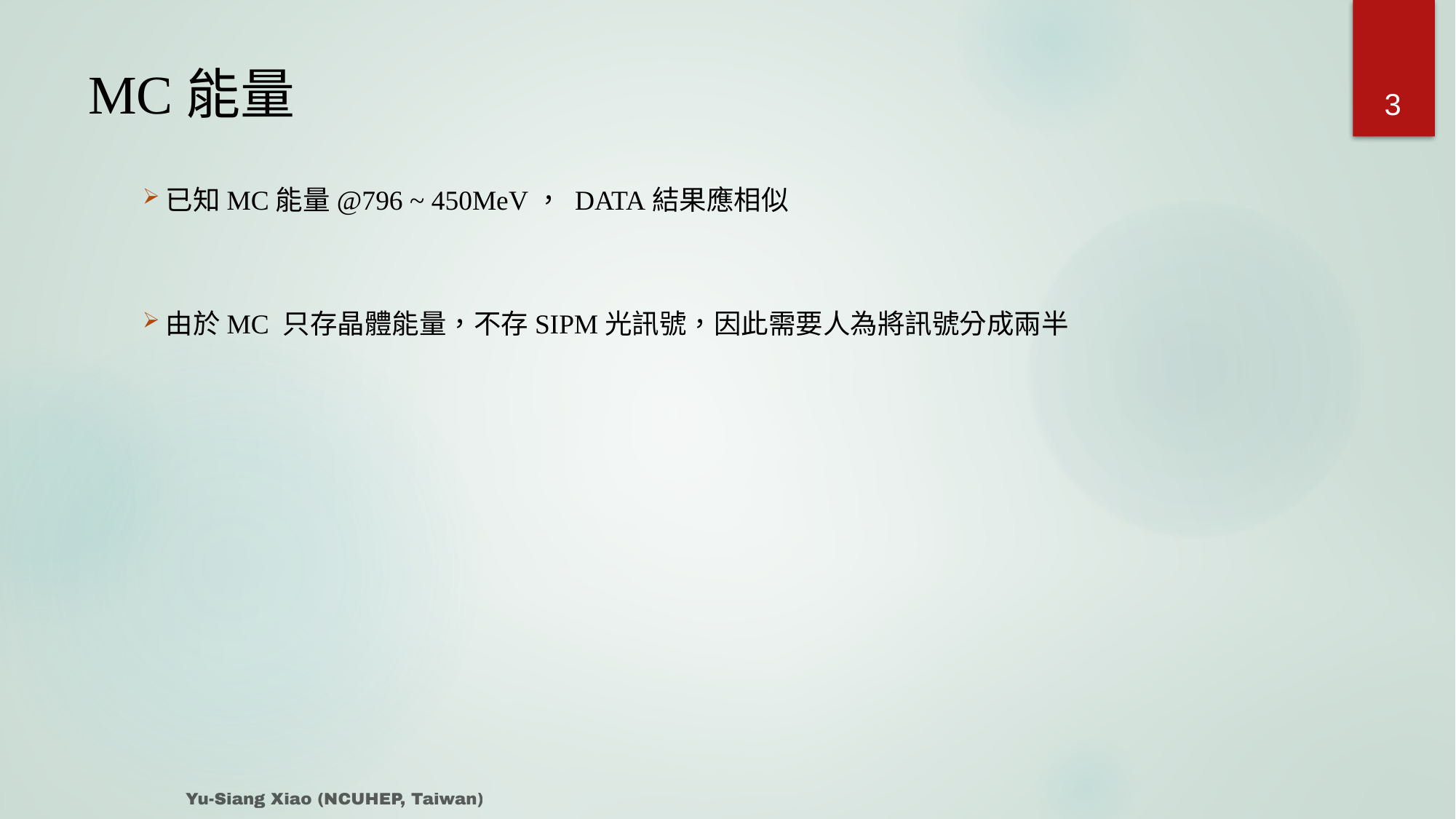

3
# MC能量
已知MC能量@796 ~ 450MeV， DATA結果應相似

由於MC 只存晶體能量，不存SIPM光訊號，因此需要人為將訊號分成兩半

Yu-Siang Xiao (NCUHEP, Taiwan)